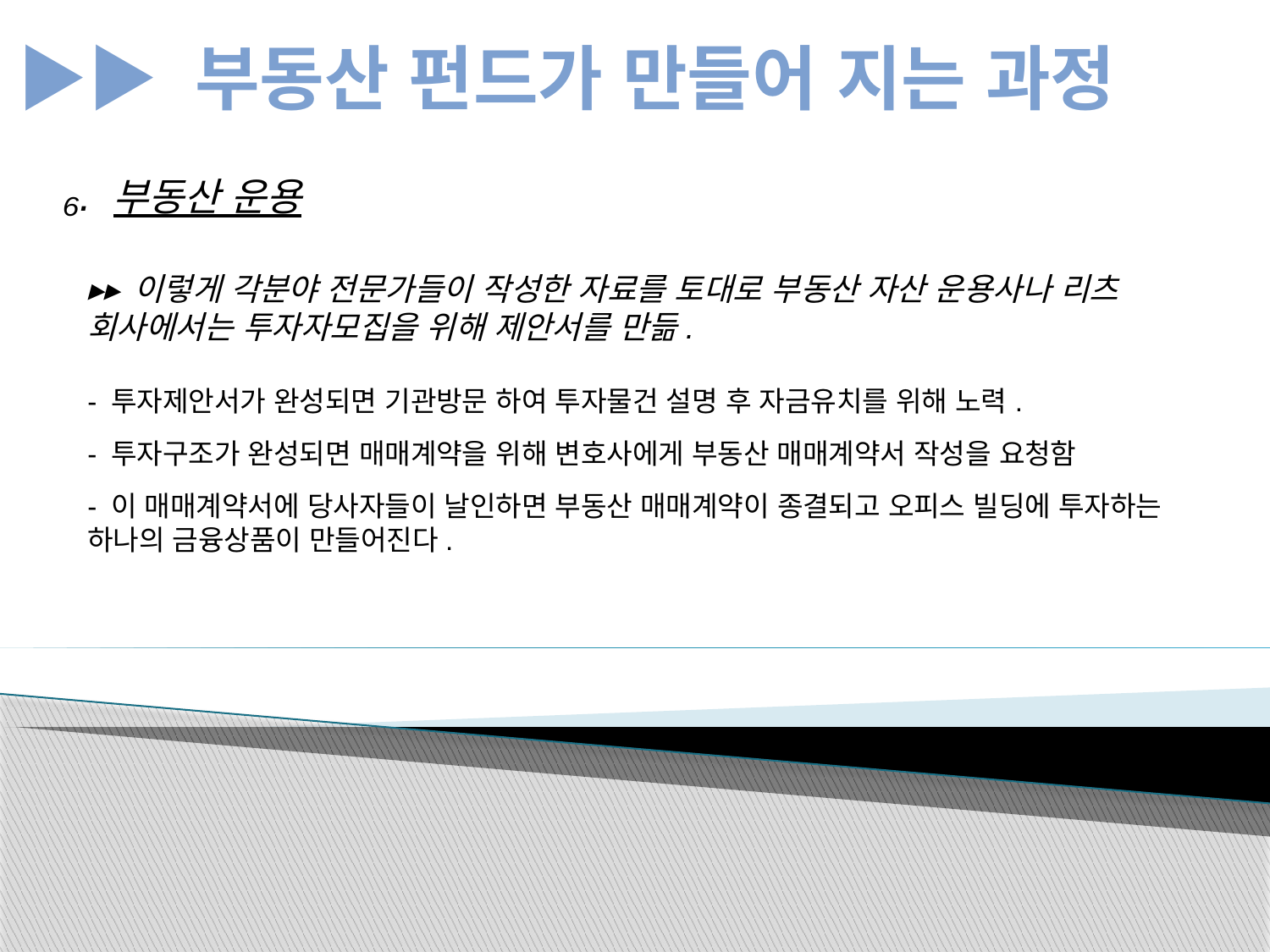

▶▶ 부동산 펀드가 만들어 지는 과정
₆. 부동산 운용

▸▸ 이렇게 각분야 전문가들이 작성한 자료를 토대로 부동산 자산 운용사나 리츠 회사에서는 투자자모집을 위해 제안서를 만듦.

- 투자제안서가 완성되면 기관방문 하여 투자물건 설명 후 자금유치를 위해 노력.

- 투자구조가 완성되면 매매계약을 위해 변호사에게 부동산 매매계약서 작성을 요청함

- 이 매매계약서에 당사자들이 날인하면 부동산 매매계약이 종결되고 오피스 빌딩에 투자하는 하나의 금융상품이 만들어진다.